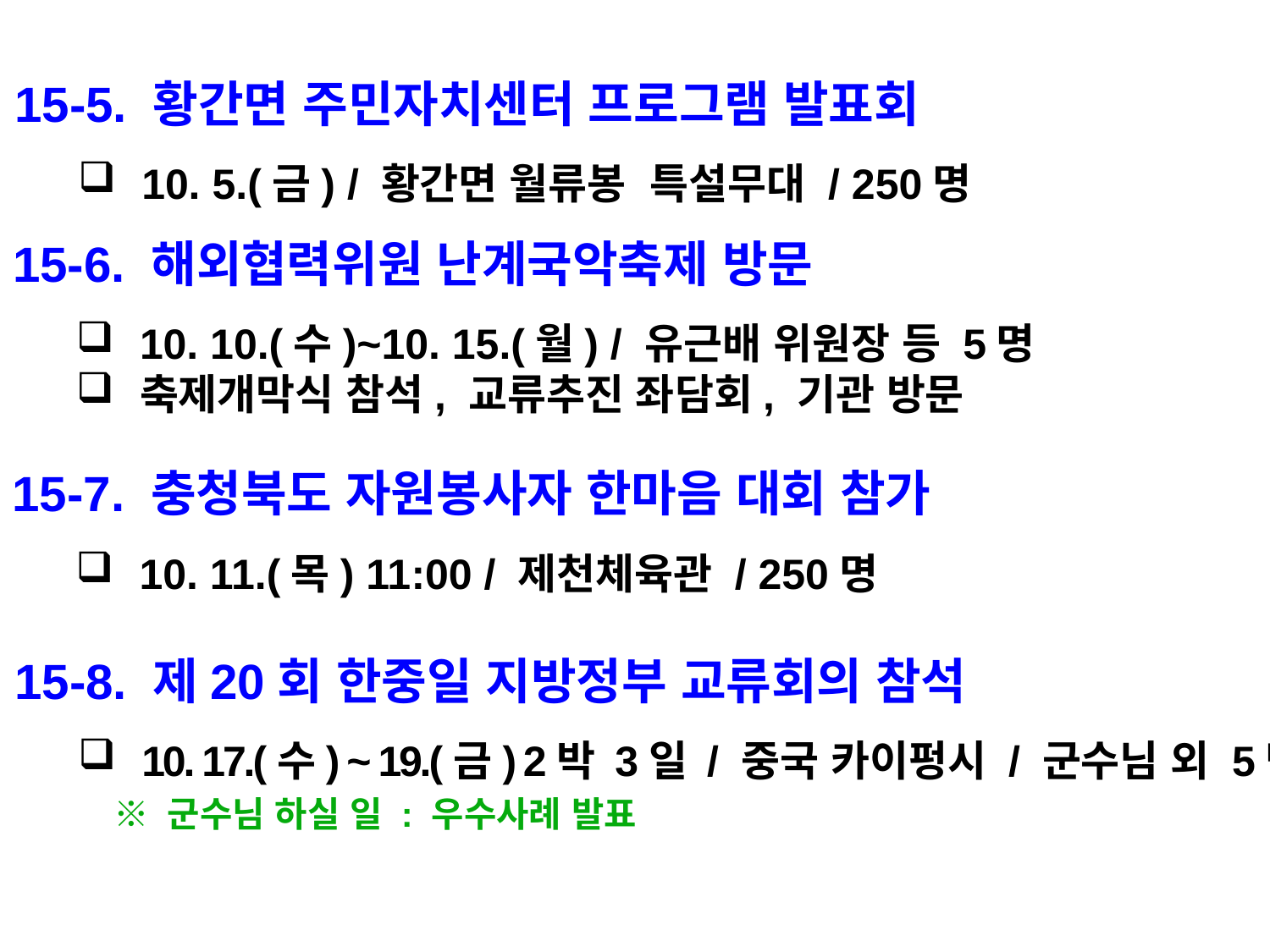

15-5. 황간면 주민자치센터 프로그램 발표회
10. 5.(금) / 황간면 월류봉  특설무대 / 250명
15-6. 해외협력위원 난계국악축제 방문
10. 10.(수)~10. 15.(월) / 유근배 위원장 등 5명
축제개막식 참석, 교류추진 좌담회, 기관 방문
15-7. 충청북도 자원봉사자 한마음 대회 참가
10. 11.(목) 11:00 / 제천체육관 / 250명
15-8. 제20회 한중일 지방정부 교류회의 참석
10. 17.(수) ~ 19.(금) 2박 3일 / 중국 카이펑시 / 군수님 외 5명
   ※ 군수님 하실 일 : 우수사례 발표